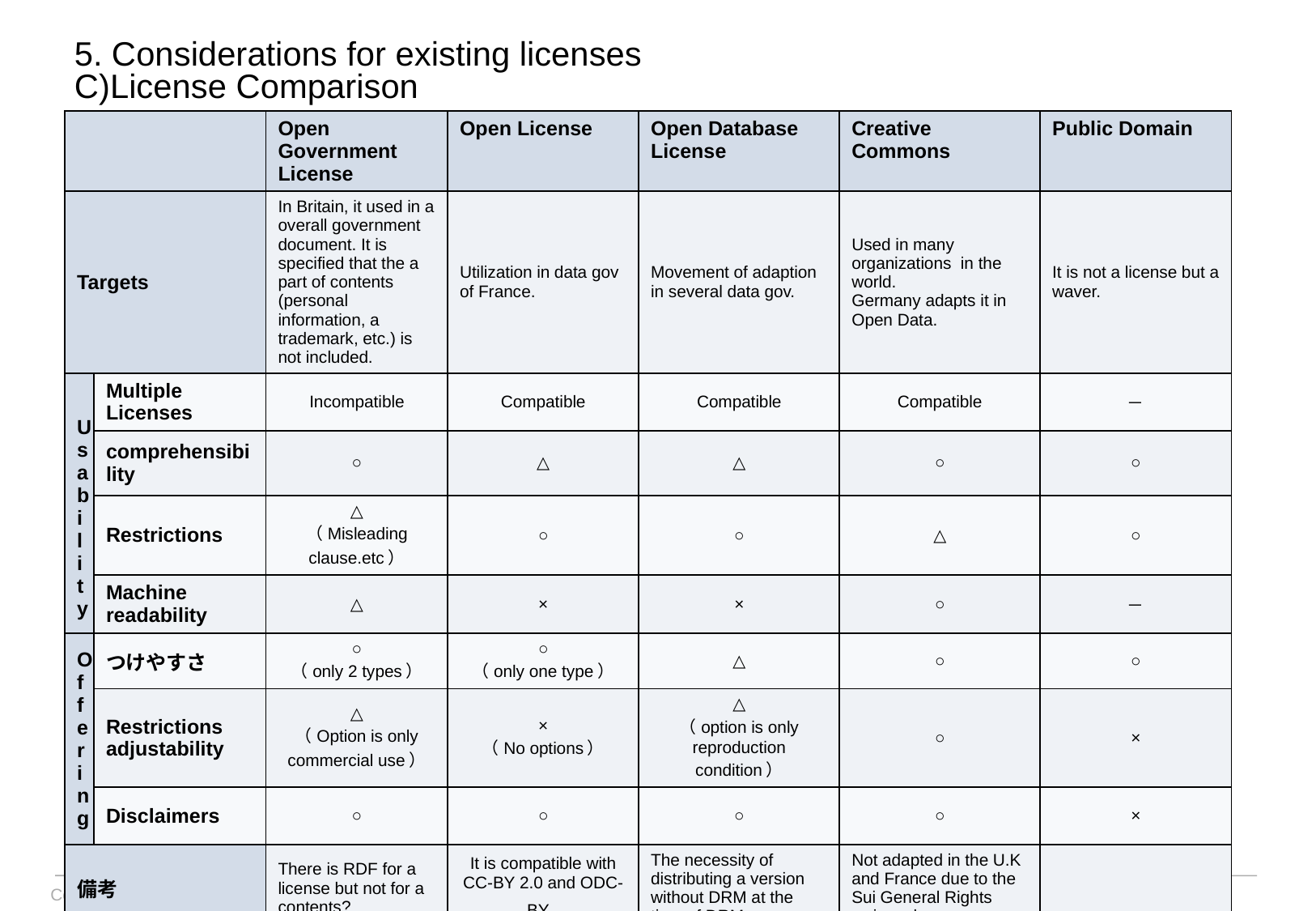

13
Copyright (C) 2012, Open Data Promotion Consortium
5. Considerations for existing licenses

C)License Comparison
|  |  | Open Government License | Open License | Open Database License | Creative Commons | Public Domain |
| --- | --- | --- | --- | --- | --- | --- |
| Targets |  | In Britain, it used in a overall government document. It is specified that the a part of contents (personal information, a trademark, etc.) is not included. | Utilization in data gov of France. | Movement of adaption in several data gov. | Used in many organizations in the world. Germany adapts it in Open Data. | It is not a license but a waver. |
| Usability | Multiple Licenses | Incompatible | Compatible | Compatible | Compatible | － |
|  | comprehensibility | ○ | △ | △ | ○ | ○ |
|  | Restrictions | △ （Misleading clause.etc） | ○ | ○ | △ | ○ |
|  | Machine readability | △ | × | × | ○ | － |
| Offering | つけやすさ | ○ （only 2 types） | ○ （only one type） | △ | ○ | ○ |
|  | Restrictions adjustability | △ （Option is only commercial use） | × （No options） | △ （option is only reproduction condition） | ○ | × |
|  | Disclaimers | ○ | ○ | ○ | ○ | × |
| 備考 |  | There is RDF for a license but not for a contents? | It is compatible with CC-BY 2.0 and ODC-BY. | The necessity of distributing a version without DRM at the time of DRM use. | Not adapted in the U.K and France due to the Sui General Rights waiver clause. |  |